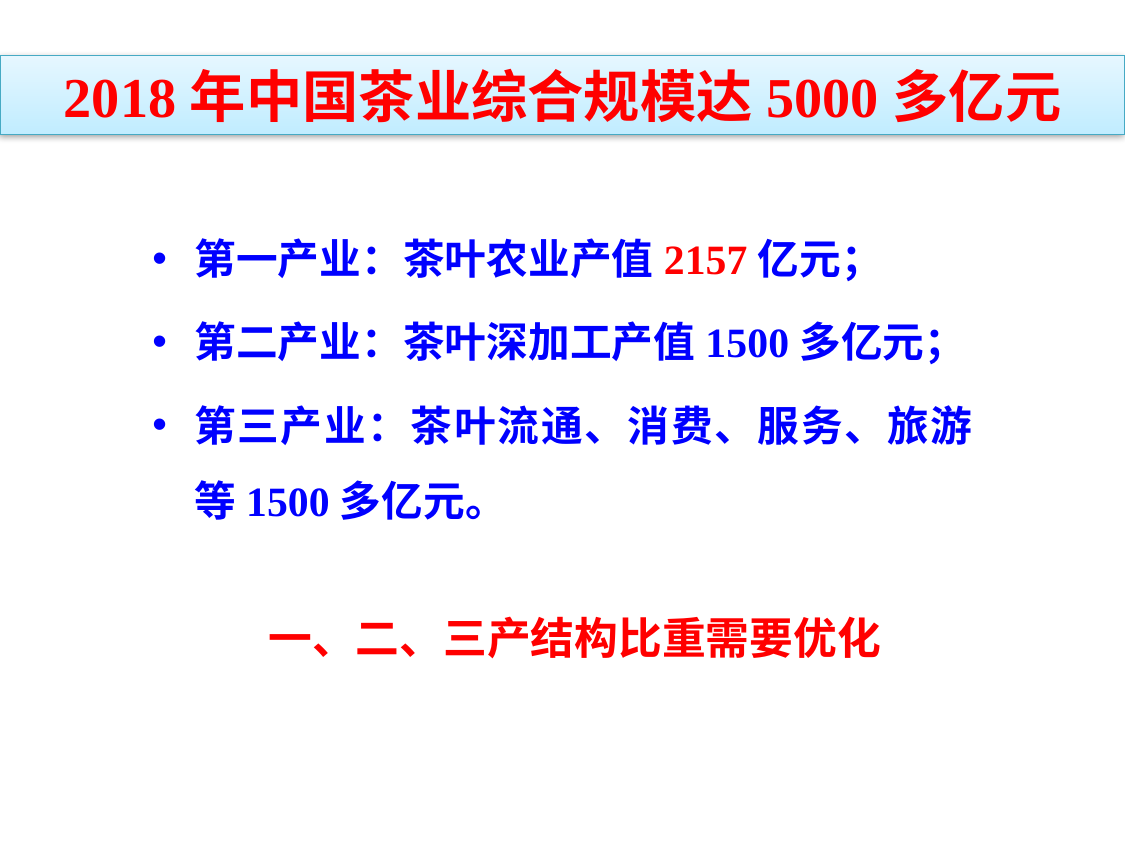

2018年中国茶业综合规模达5000多亿元
第一产业：茶叶农业产值2157亿元；
第二产业：茶叶深加工产值1500多亿元；
第三产业：茶叶流通、消费、服务、旅游等1500多亿元。
一、二、三产结构比重需要优化